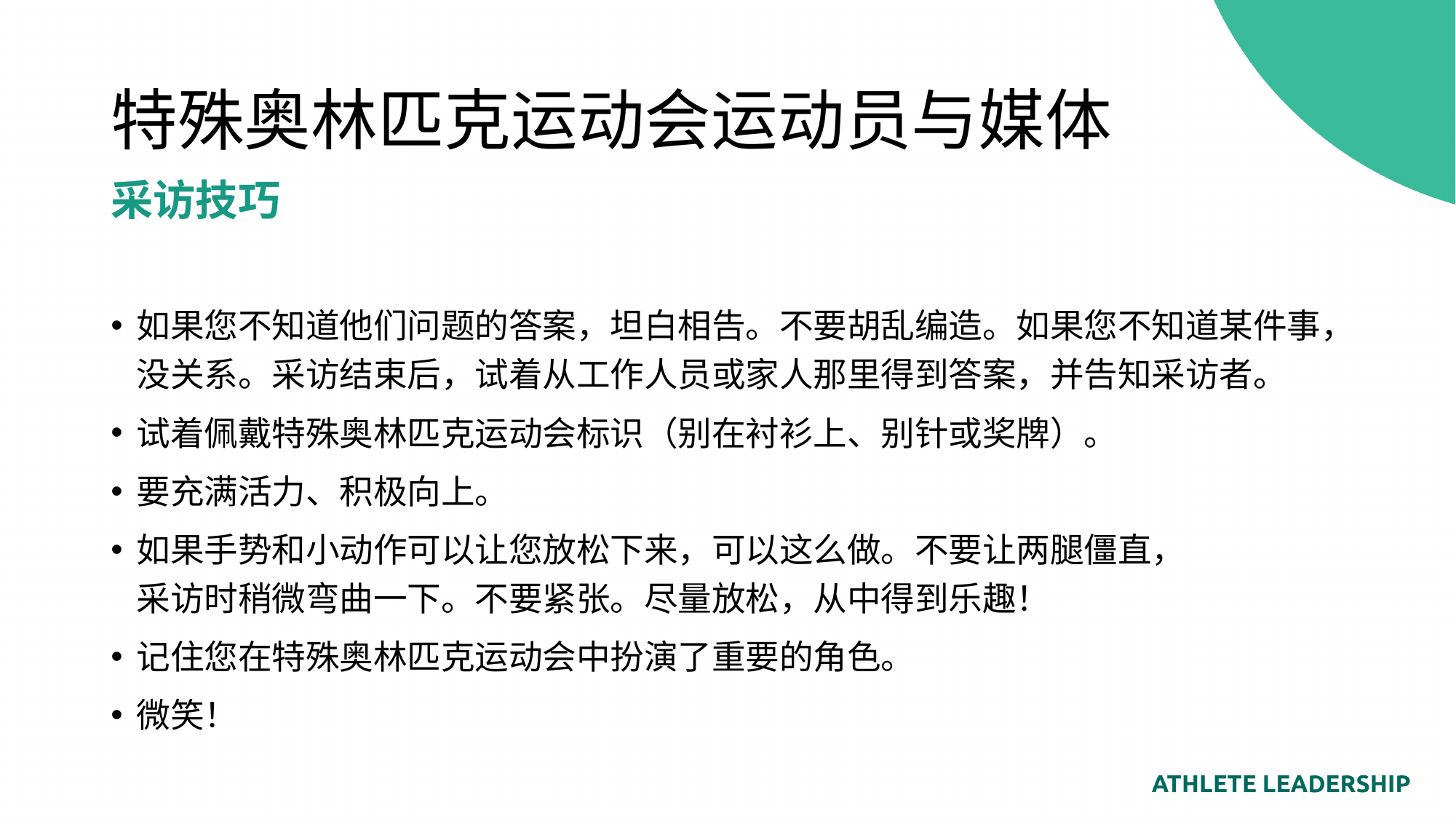

# 特殊奥林匹克运动会运动员与媒体
采访技巧
如果您不知道他们问题的答案，坦白相告。不要胡乱编造。如果您不知道某件事，没关系。采访结束后，试着从工作人员或家人那里得到答案，并告知采访者。
试着佩戴特殊奥林匹克运动会标识（别在衬衫上、别针或奖牌）。
要充满活力、积极向上。
如果手势和小动作可以让您放松下来，可以这么做。不要让两腿僵直，
采访时稍微弯曲一下。不要紧张。尽量放松，从中得到乐趣！
记住您在特殊奥林匹克运动会中扮演了重要的角色。
微笑！